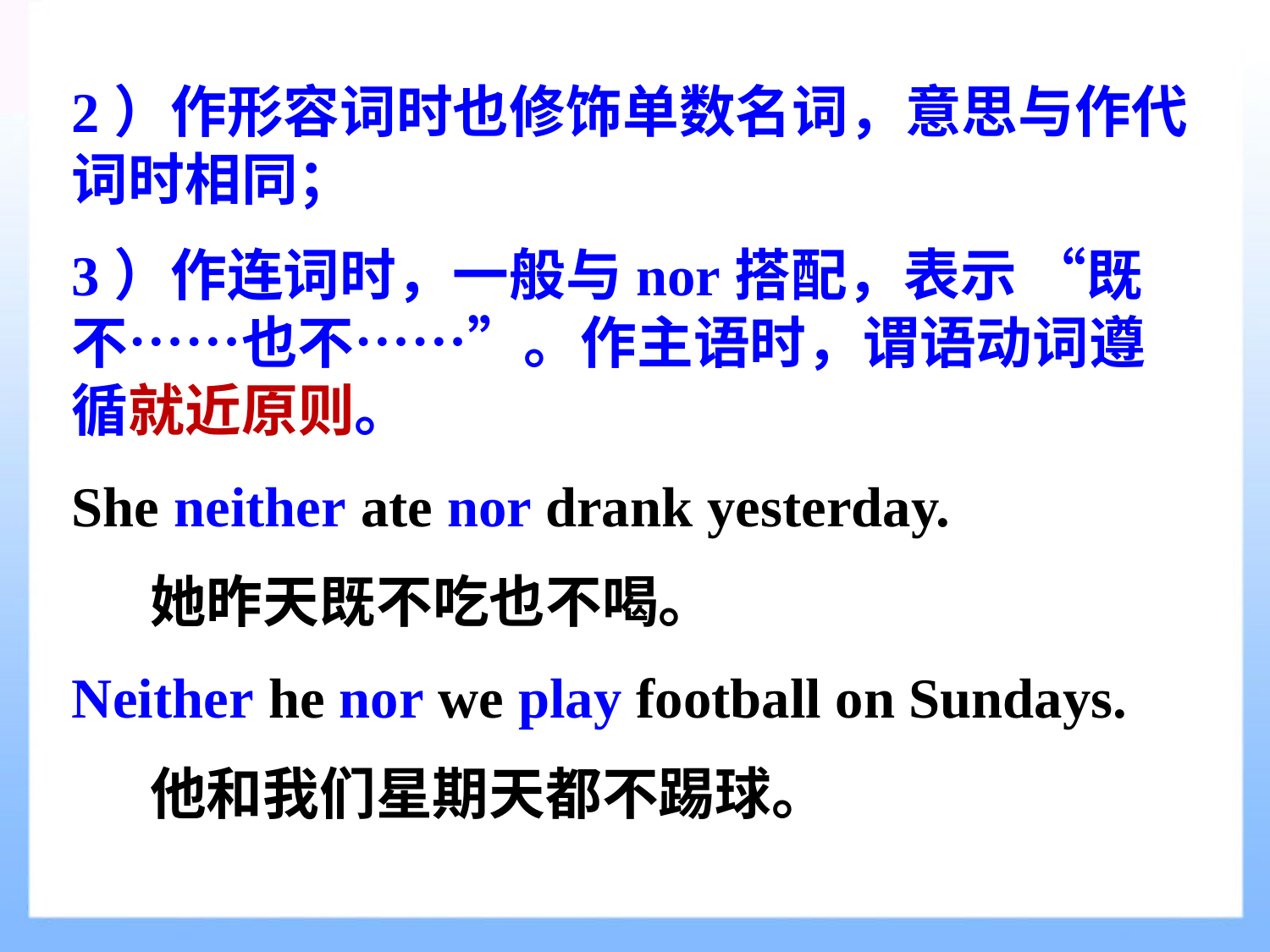

2）作形容词时也修饰单数名词，意思与作代词时相同；
3）作连词时，一般与nor搭配，表示 “既不……也不……”。作主语时，谓语动词遵循就近原则。
She neither ate nor drank yesterday.
     她昨天既不吃也不喝。
Neither he nor we play football on Sundays.
     他和我们星期天都不踢球。